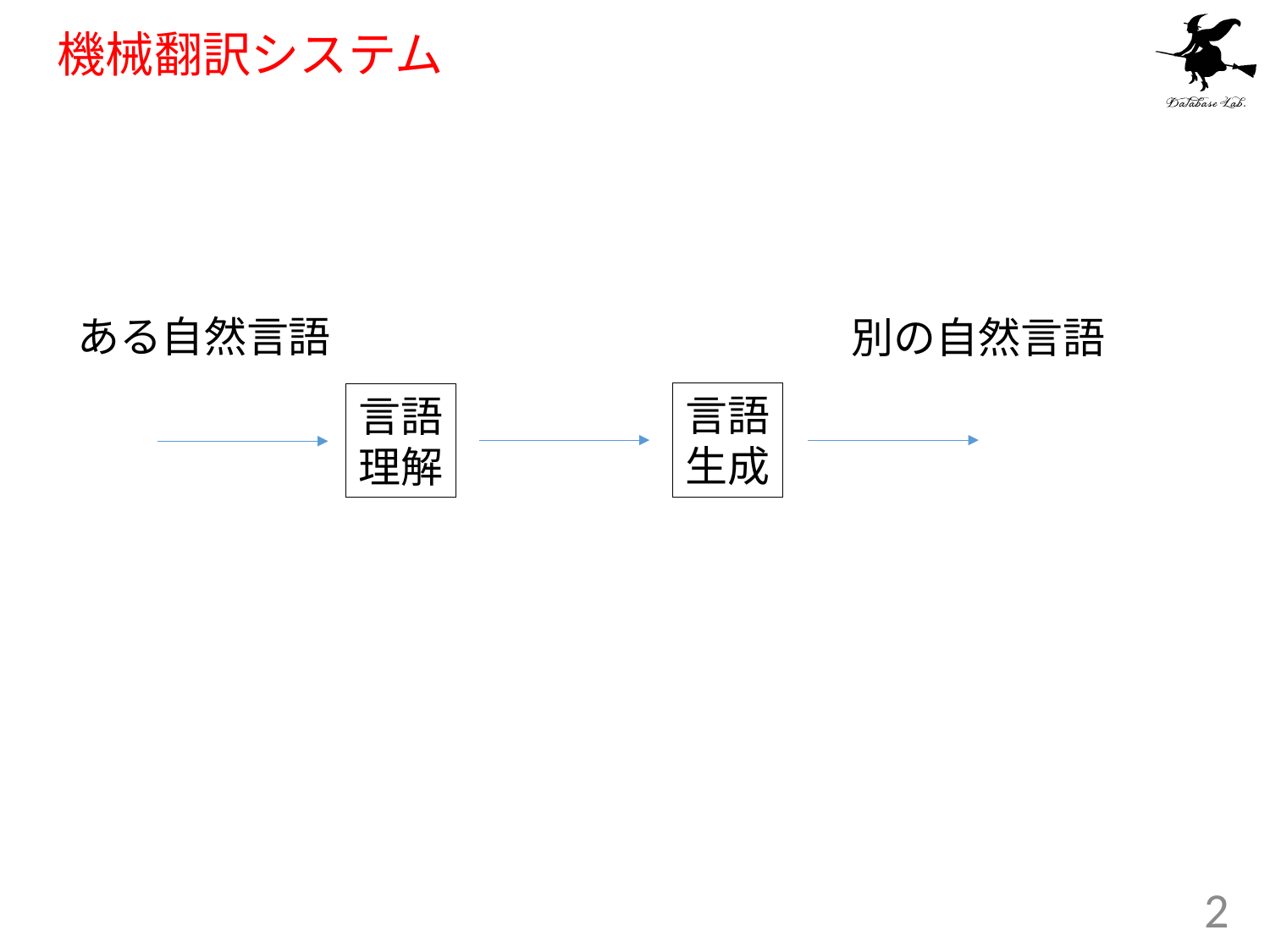

# 機械翻訳システム
ある自然言語
別の自然言語
言語
生成
言語
理解
2